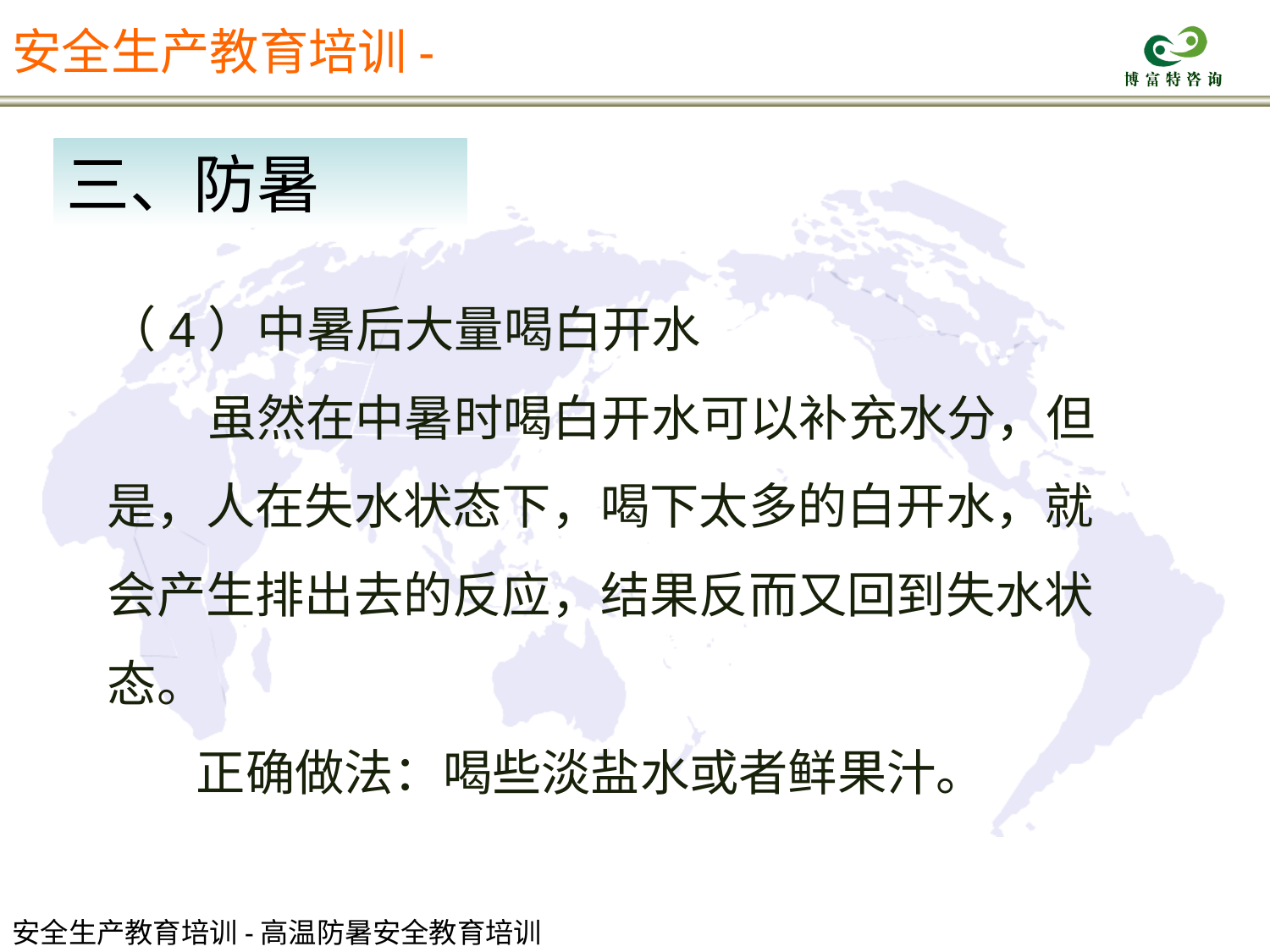

安全生产教育培训-
三、防暑
（4）中暑后大量喝白开水
        虽然在中暑时喝白开水可以补充水分，但是，人在失水状态下，喝下太多的白开水，就会产生排出去的反应，结果反而又回到失水状态。
       正确做法：喝些淡盐水或者鲜果汁。
30
安全生产教育培训-高温防暑安全教育培训